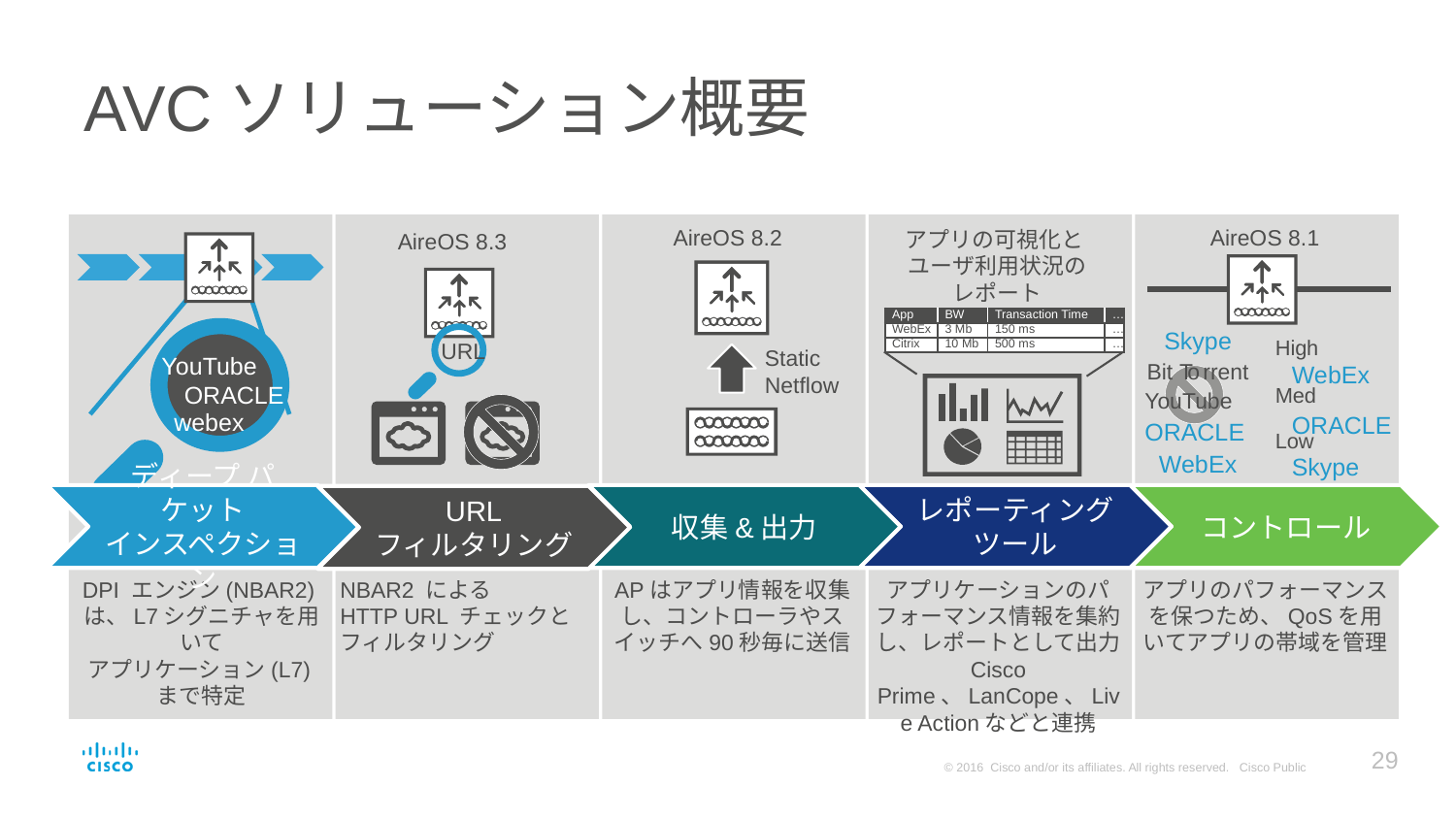

# AVCソリューション概要

アプリの可視化と
ユーザ利用状況の
レポート
AireOS 8.2
AireOS 8.1
AireOS 8.3

| App | BW | Transaction Time | … |
| --- | --- | --- | --- |
| WebEx | 3 Mb | 150 ms | … |
| Citrix | 10 Mb | 500 ms | … |

Skype

High
URL
Static Netflow
YouTube

Bit To rrent
WebEx

ORACLE

Med
YouTube

webex

ORACLE

ORACLE
Low
WebEx
Skype
ディープ パケット
インスペクション
収集&出力
レポーティング
ツール
コントロール
URL
フィルタリング
DPI エンジン(NBAR2)
は、L7シグニチャを用いて
アプリケーション(L7)まで特定
NBAR2 による
HTTP URL チェックと
フィルタリング
APはアプリ情報を収集し、コントローラやスイッチへ90秒毎に送信
アプリケーションのパフォーマンス情報を集約し、レポートとして出力
Cisco Prime、LanCope、Live Actionなどと連携
アプリのパフォーマンスを保つため、QoSを用いてアプリの帯域を管理